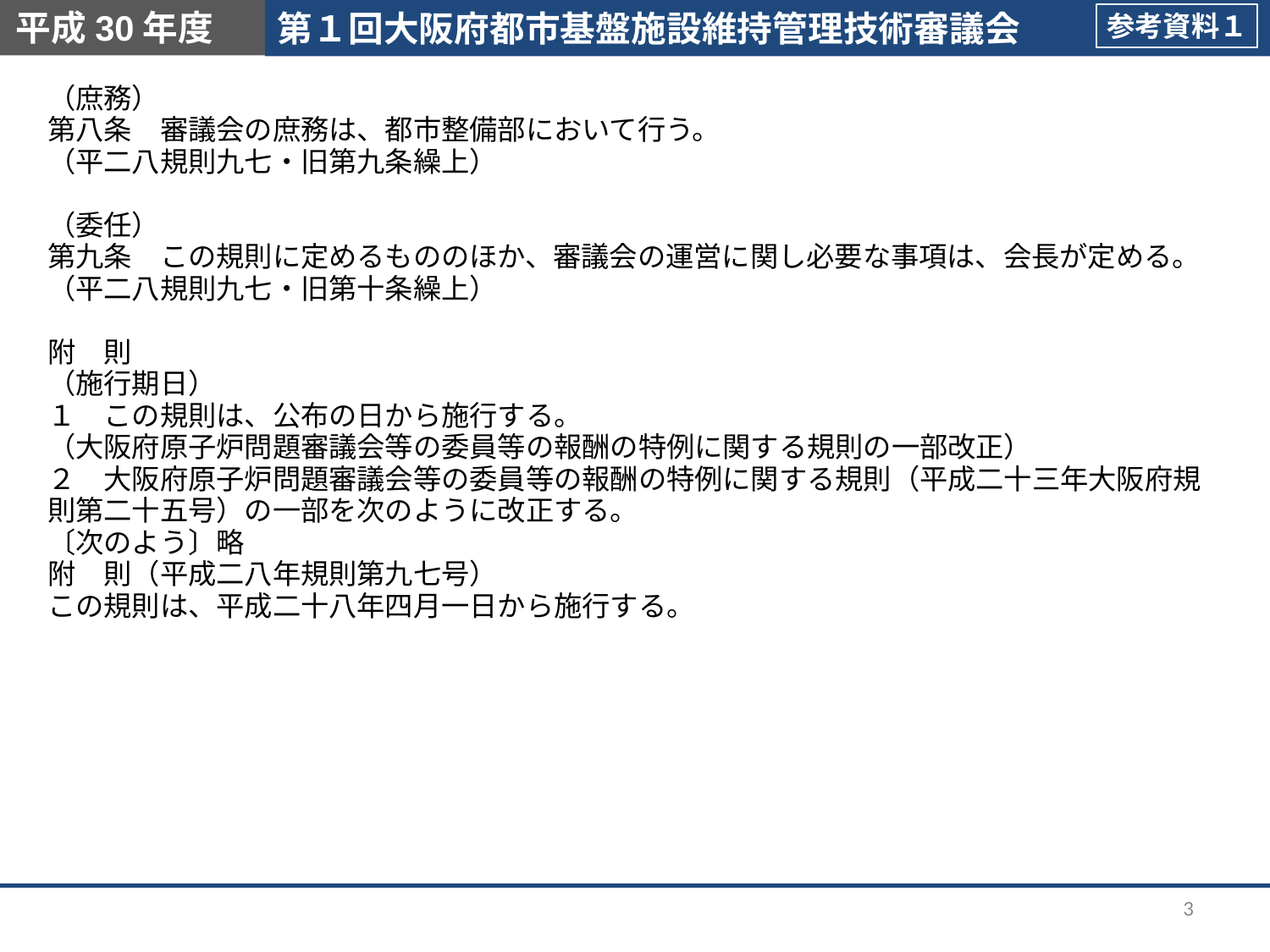

参考資料１
（庶務）
第八条　審議会の庶務は、都市整備部において行う。
（平二八規則九七・旧第九条繰上）

（委任）
第九条　この規則に定めるもののほか、審議会の運営に関し必要な事項は、会長が定める。
（平二八規則九七・旧第十条繰上）

附　則
（施行期日）
１　この規則は、公布の日から施行する。
（大阪府原子炉問題審議会等の委員等の報酬の特例に関する規則の一部改正）
２　大阪府原子炉問題審議会等の委員等の報酬の特例に関する規則（平成二十三年大阪府規則第二十五号）の一部を次のように改正する。
〔次のよう〕略
附　則（平成二八年規則第九七号）
この規則は、平成二十八年四月一日から施行する。
3